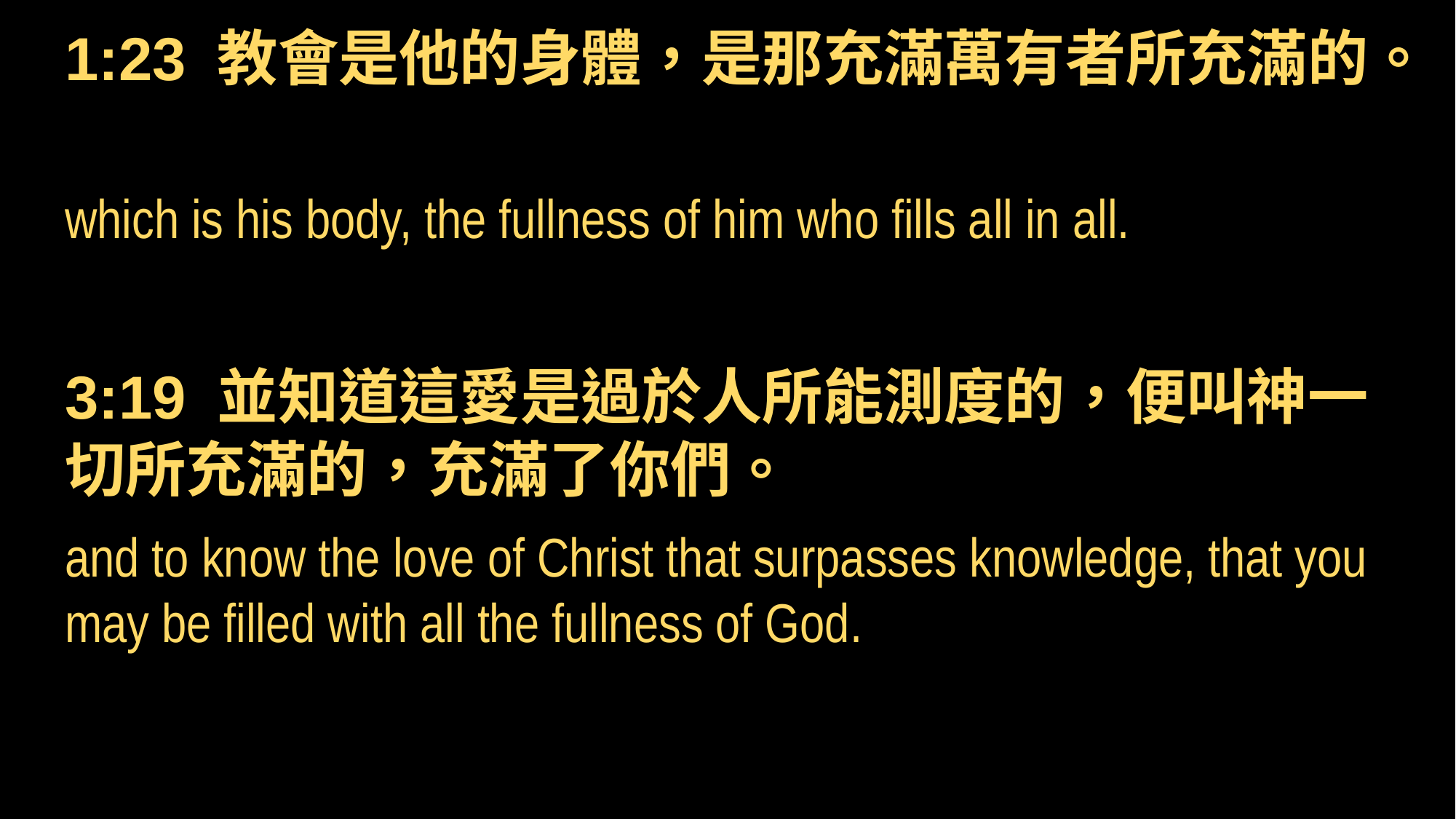

1:23 教會是他的身體，是那充滿萬有者所充滿的。
which is his body, the fullness of him who fills all in all.

3:19 並知道這愛是過於人所能測度的，便叫神一切所充滿的，充滿了你們。
and to know the love of Christ that surpasses knowledge, that you may be filled with all the fullness of God.